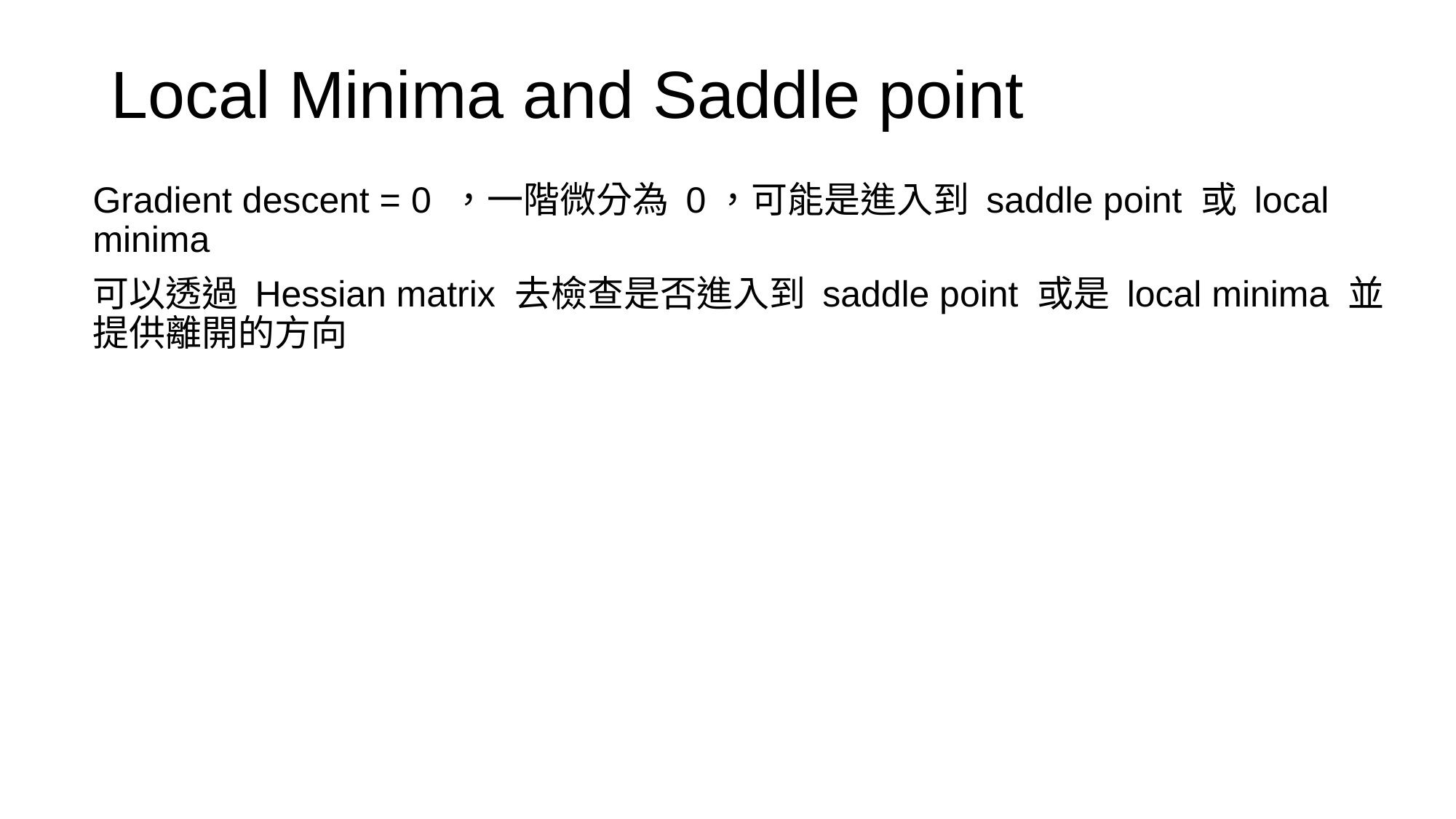

# Local Minima and Saddle point
Gradient descent = 0 ，一階微分為 0，可能是進入到 saddle point 或 local minima
可以透過 Hessian matrix 去檢查是否進入到 saddle point 或是 local minima 並提供離開的方向